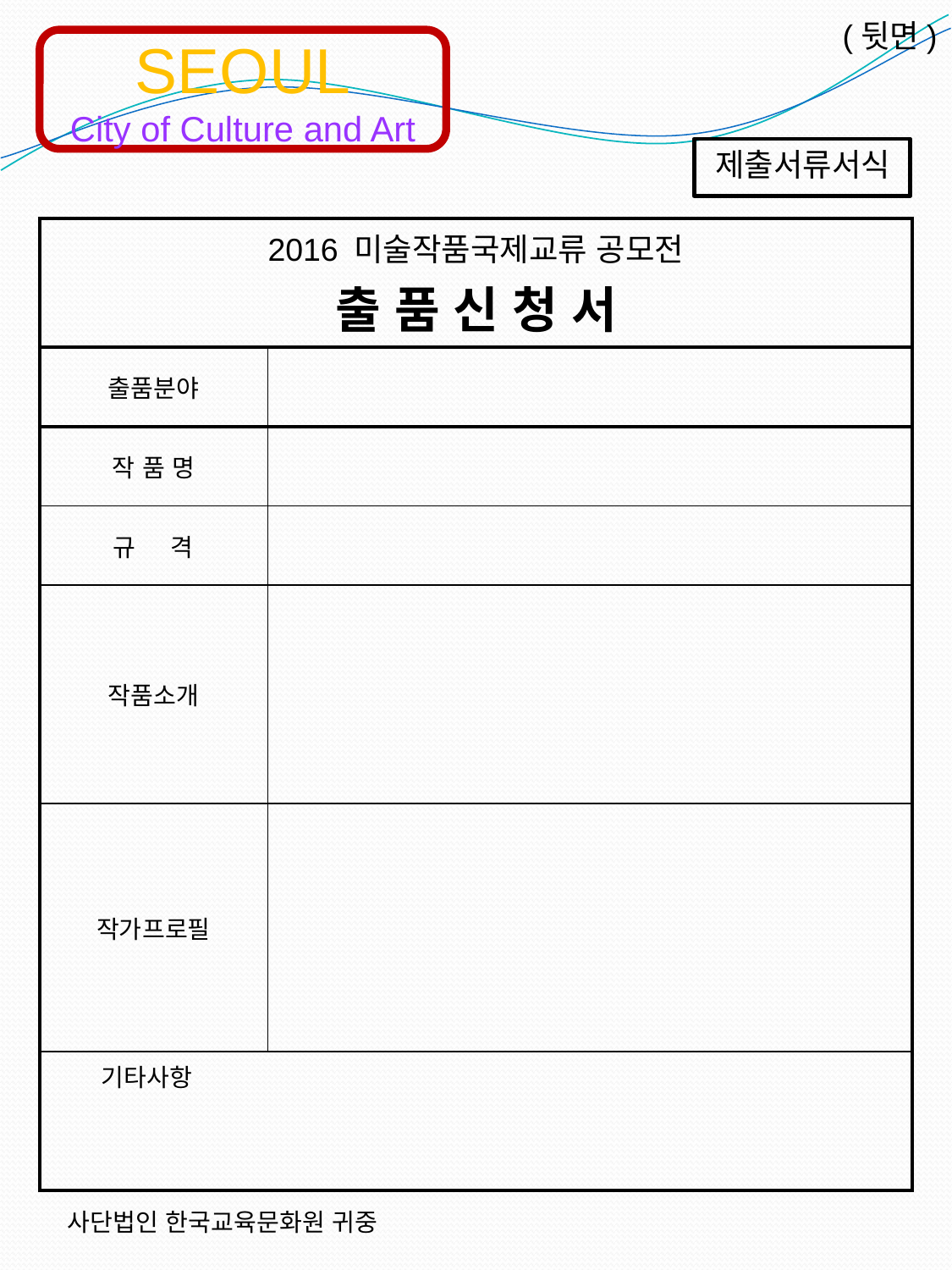

(뒷면)
SEOUL
City of Culture and Art
제출서류서식

| 2016 미술작품국제교류 공모전 출 품 신 청 서 |  |
| --- | --- |
| 출품분야 |  |
| 작 품 명 |  |
| 규 격 |  |
| 작품소개 |  |
| 작가프로필 |  |
| 기타사항 |  |
사단법인 한국교육문화원 귀중